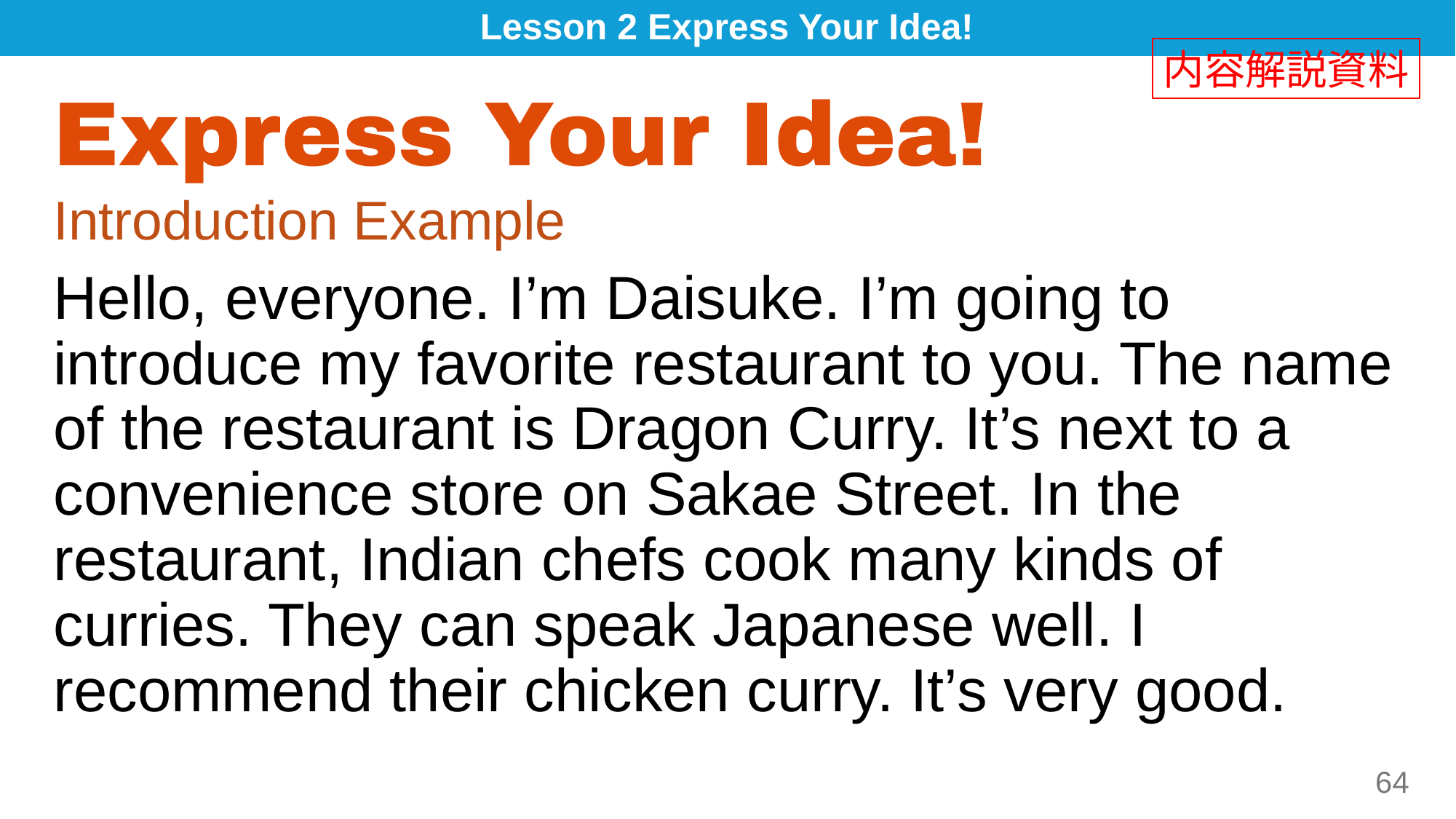

# Lesson 2 Express Your Idea!
内容解説資料
Express Your Idea!
Introduction Example
Hello, everyone. I’m Daisuke. I’m going to introduce my favorite restaurant to you. The name of the restaurant is Dragon Curry. It’s next to a convenience store on Sakae Street. In the restaurant, Indian chefs cook many kinds of curries. They can speak Japanese well. I recommend their chicken curry. It’s very good.

64